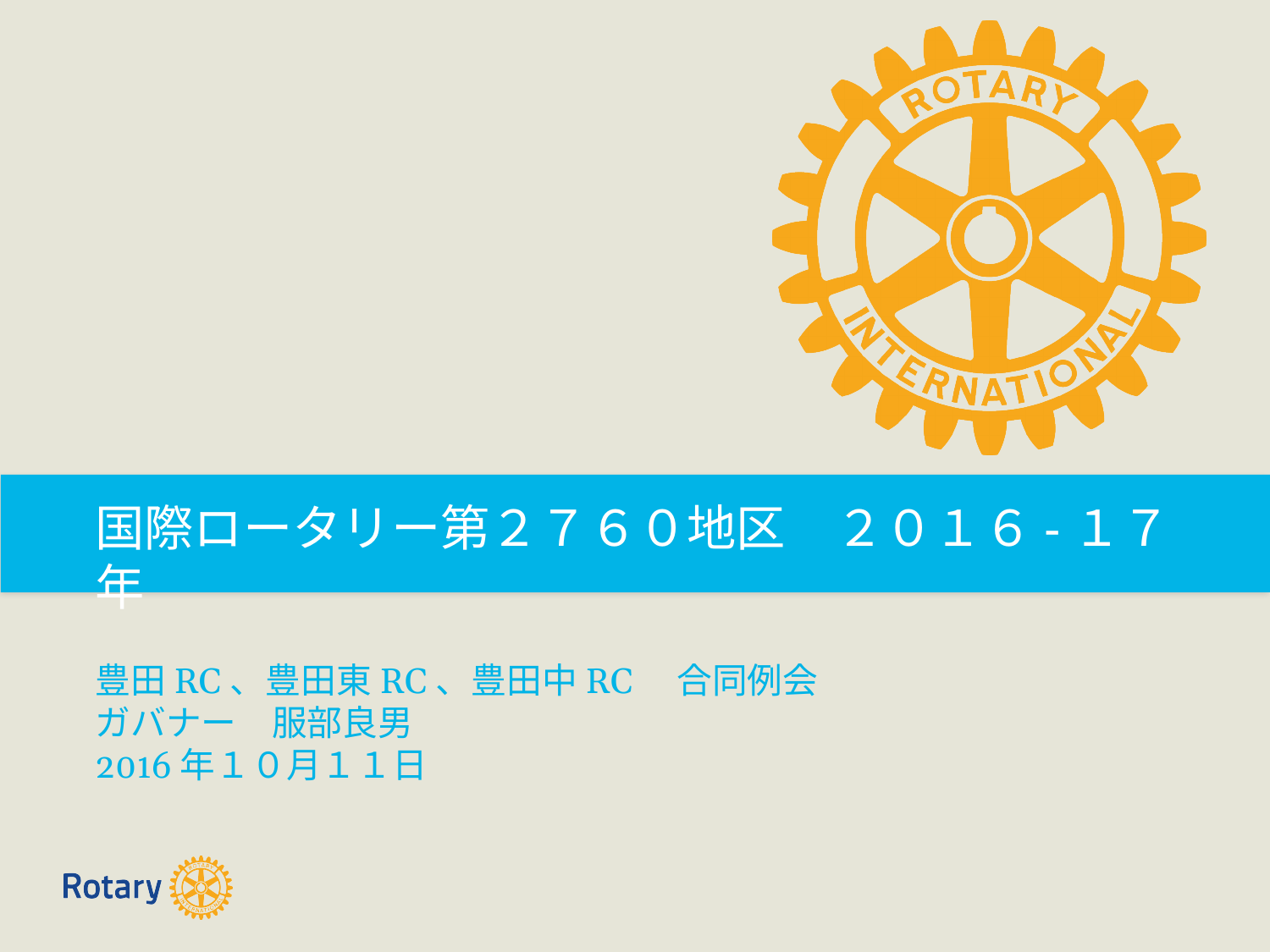

国際ロータリー第２７６０地区　２０１６-１７年
豊田RC、豊田東RC、豊田中RC　合同例会
ガバナー　服部良男
2016年１０月１１日